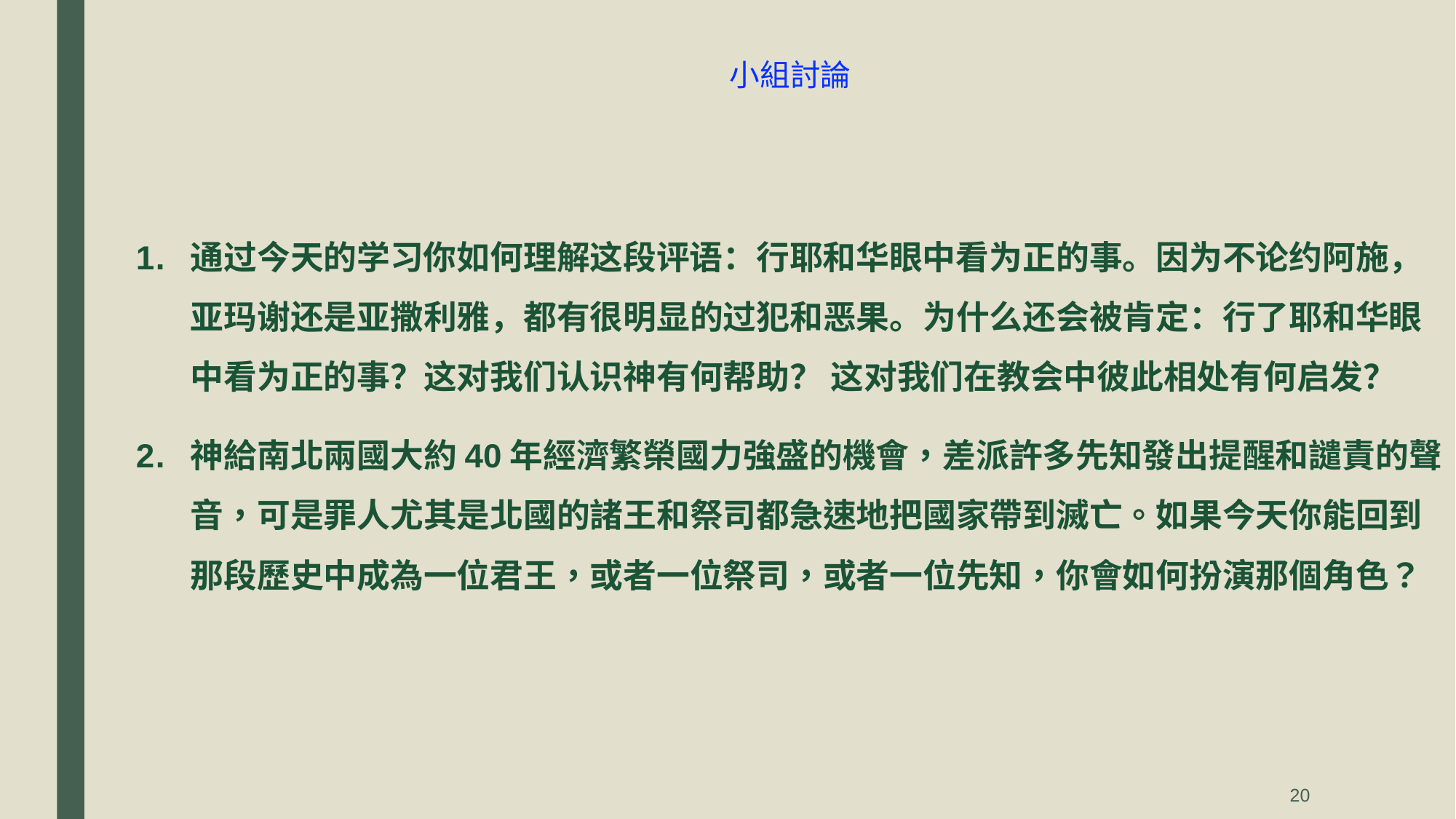

小組討論

通过今天的学习你如何理解这段评语：行耶和华眼中看为正的事。因为不论约阿施，亚玛谢还是亚撒利雅，都有很明显的过犯和恶果。为什么还会被肯定：行了耶和华眼中看为正的事？这对我们认识神有何帮助？ 这对我们在教会中彼此相处有何启发？
神給南北兩國大約40年經濟繁榮國力強盛的機會，差派許多先知發出提醒和譴責的聲音，可是罪人尤其是北國的諸王和祭司都急速地把國家帶到滅亡。如果今天你能回到那段歷史中成為一位君王，或者一位祭司，或者一位先知，你會如何扮演那個角色？

20